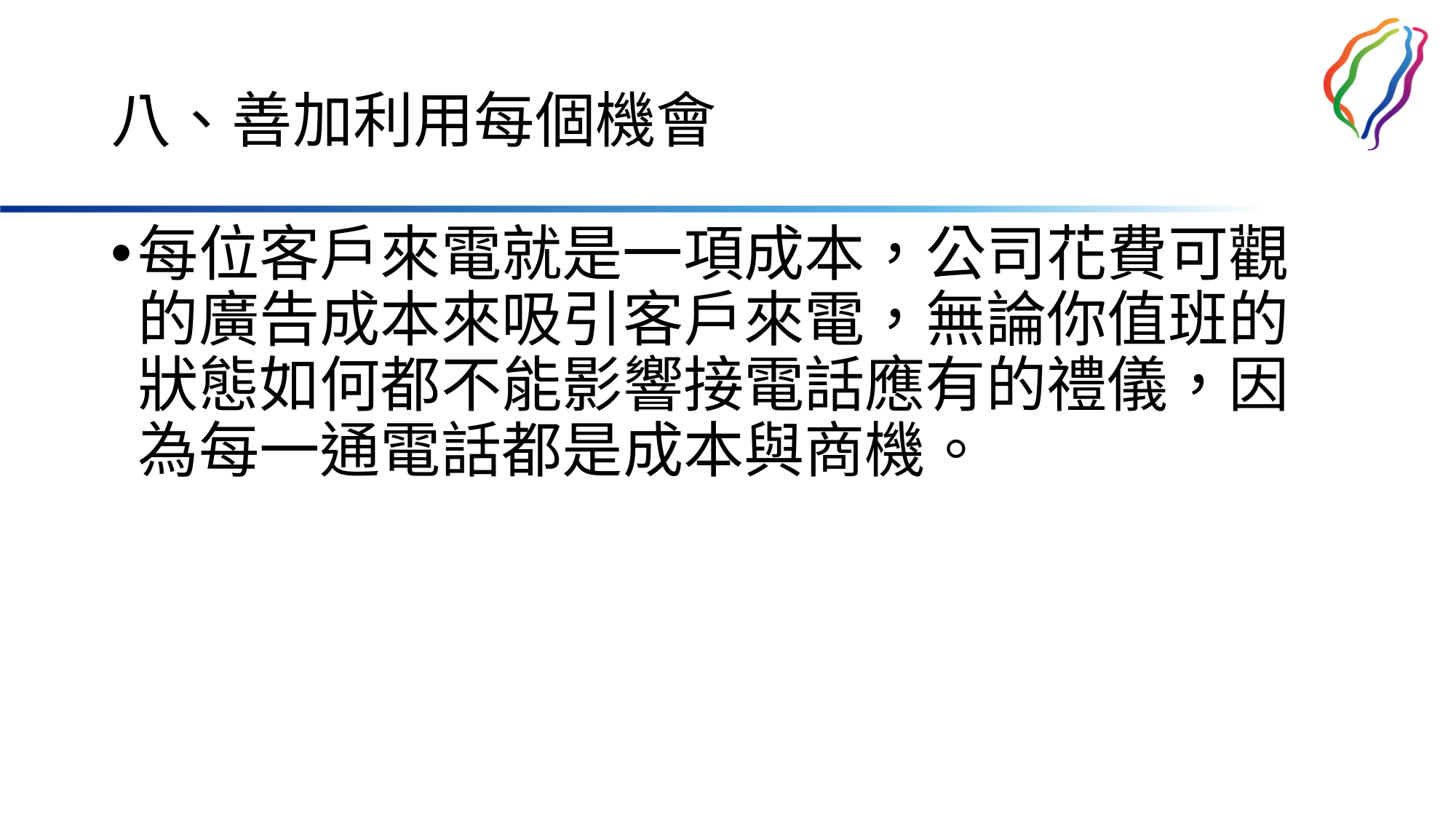

# 八、善加利用每個機會
每位客戶來電就是一項成本，公司花費可觀的廣告成本來吸引客戶來電，無論你值班的狀態如何都不能影響接電話應有的禮儀，因為每一通電話都是成本與商機。